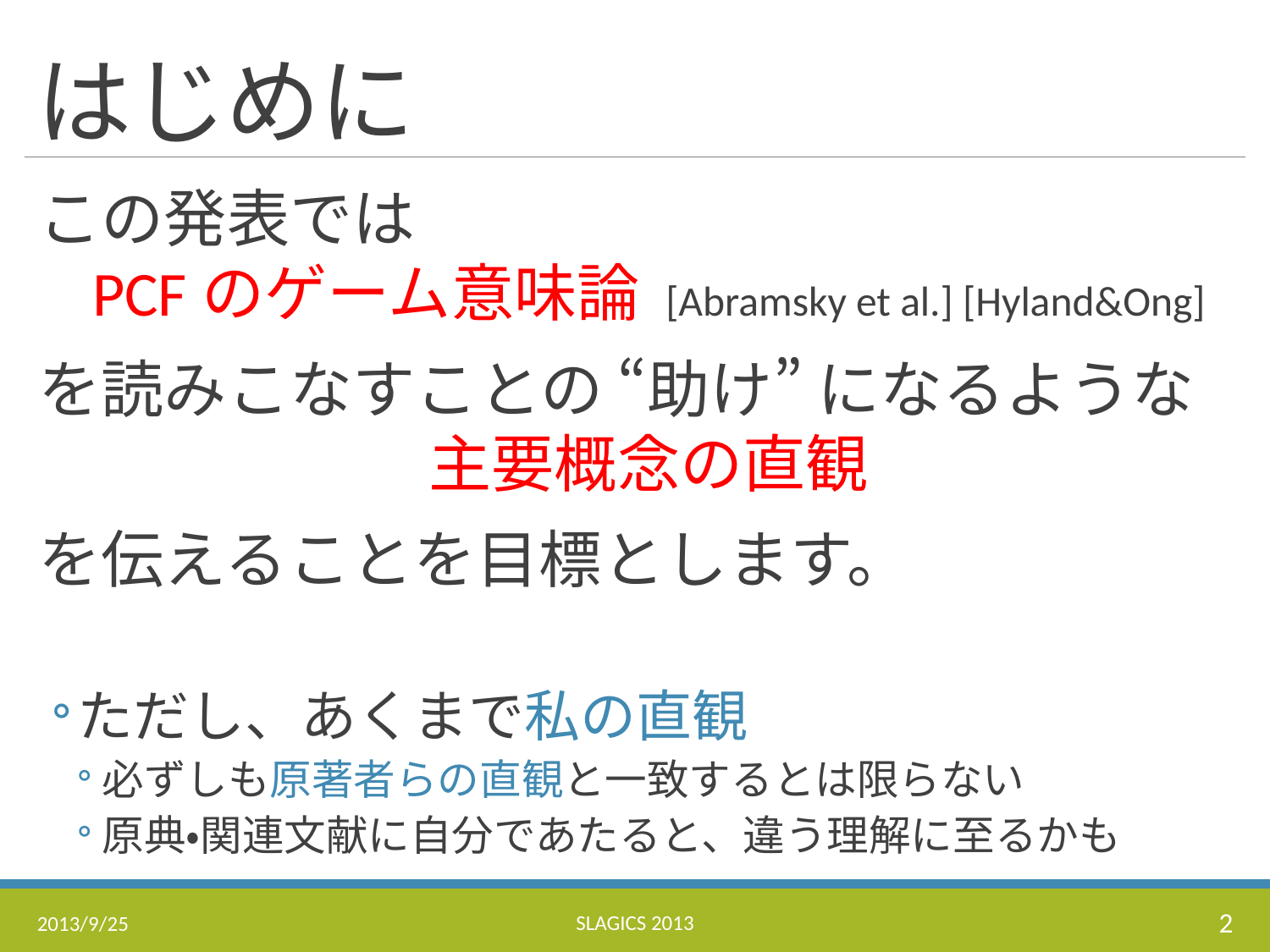

# はじめに
この発表では
PCFのゲーム意味論 [Abramsky et al.] [Hyland&Ong]
を読みこなすことの “助け” になるような
主要概念の直観
を伝えることを目標とします。

ただし、あくまで私の直観
必ずしも原著者らの直観と一致するとは限らない
原典・関連文献に自分であたると、違う理解に至るかも
SLAGICS 2013
2
2013/9/25